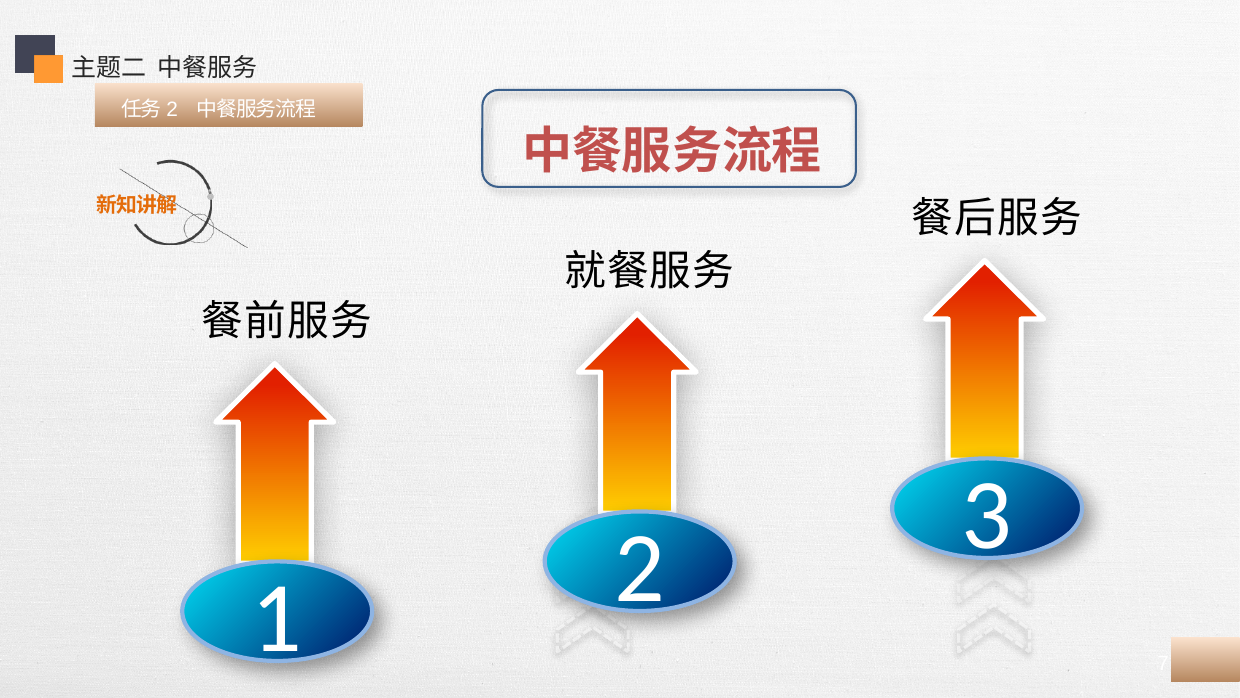

主题二  中餐服务

 任务2   中餐服务流程

中餐服务流程
餐后服务

3
就餐服务

2
餐前服务

1